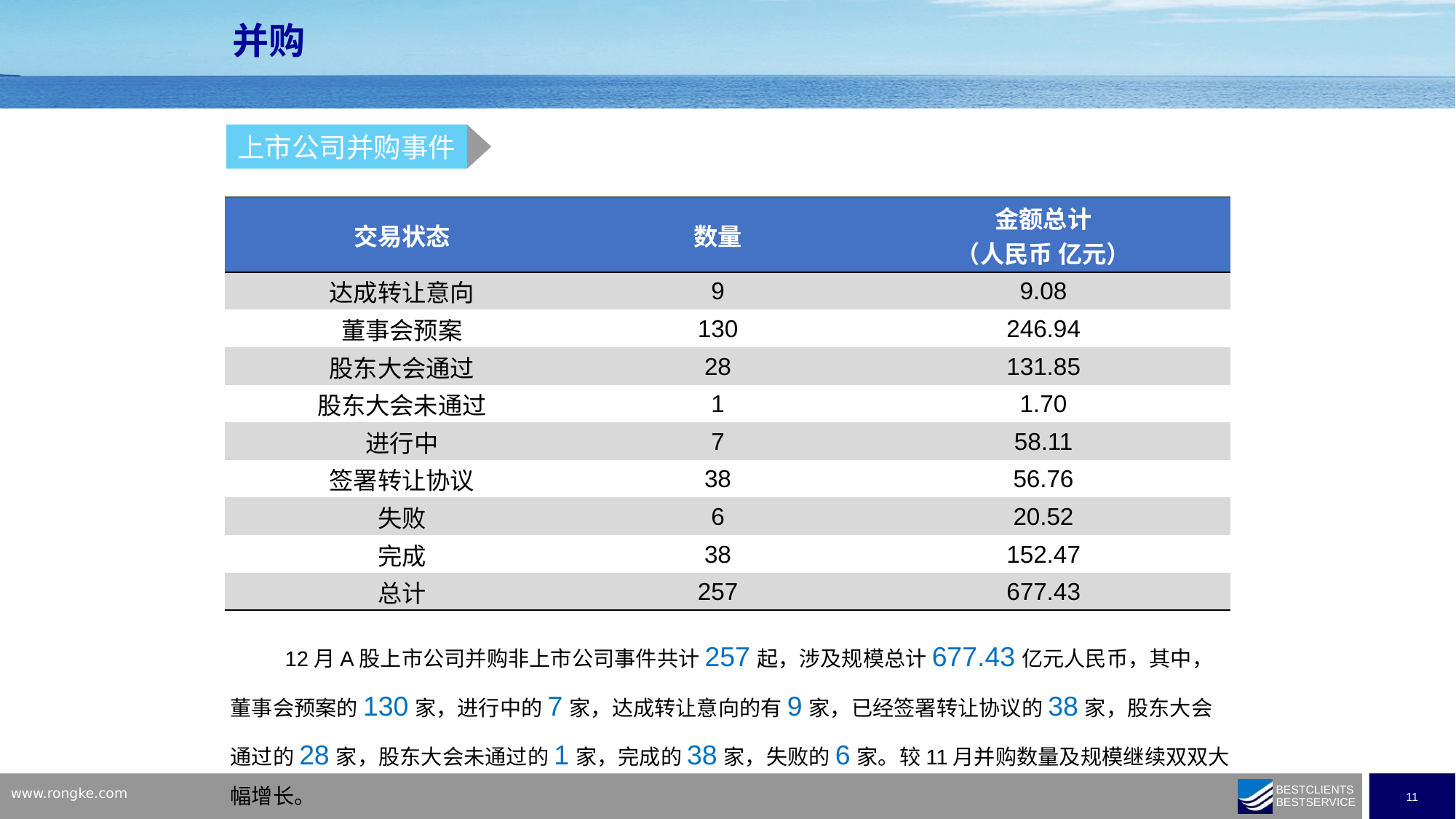

并购
上市公司并购事件

| 交易状态 | 数量 | 金额总计 （人民币 亿元） |
| --- | --- | --- |
| 达成转让意向 | 9 | 9.08 |
| 董事会预案 | 130 | 246.94 |
| 股东大会通过 | 28 | 131.85 |
| 股东大会未通过 | 1 | 1.70 |
| 进行中 | 7 | 58.11 |
| 签署转让协议 | 38 | 56.76 |
| 失败 | 6 | 20.52 |
| 完成 | 38 | 152.47 |
| 总计 | 257 | 677.43 |
12月A股上市公司并购非上市公司事件共计257起，涉及规模总计677.43亿元人民币，其中，董事会预案的130家，进行中的7家，达成转让意向的有9家，已经签署转让协议的38家，股东大会通过的28家，股东大会未通过的1家，完成的38家，失败的6家。较11月并购数量及规模继续双双大幅增长。